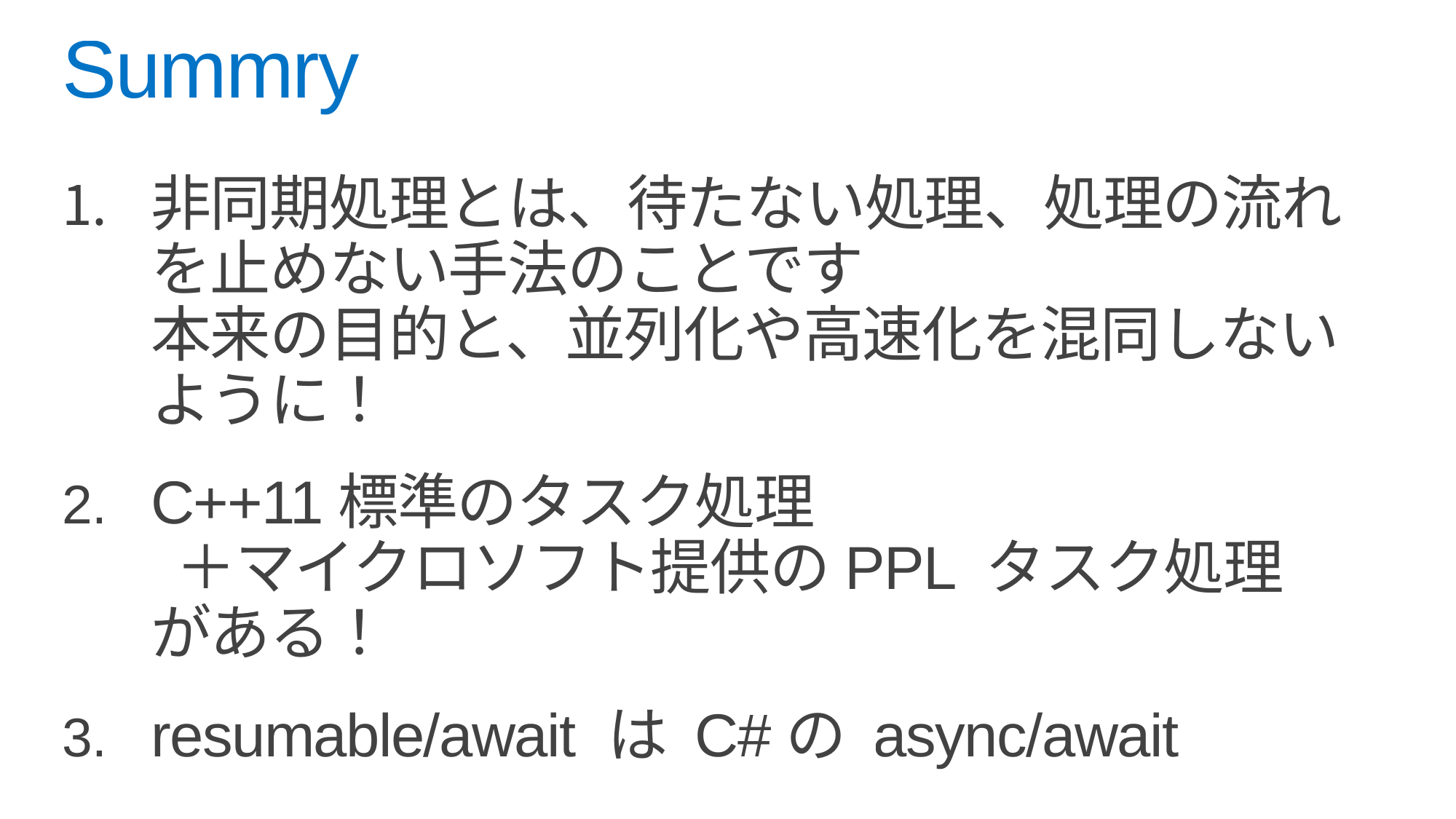

# Summry
非同期処理とは、待たない処理、処理の流れを止めない手法のことです
本来の目的と、並列化や高速化を混同しないように！
C++11標準のタスク処理
  ＋マイクロソフト提供のPPL タスク処理
がある！
resumable/await は C#の async/await